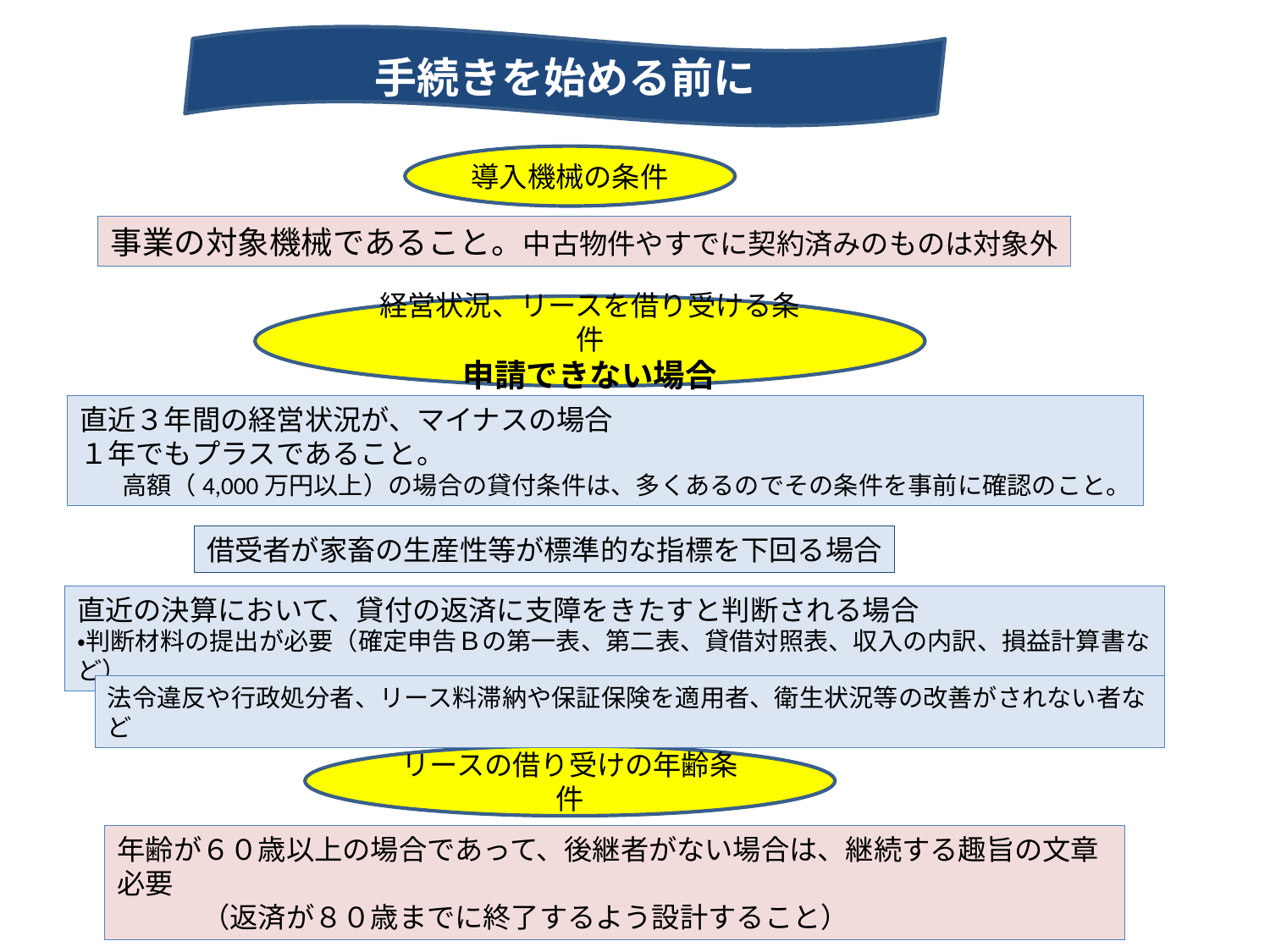

手続きを始める前に
導入機械の条件
事業の対象機械であること。中古物件やすでに契約済みのものは対象外
経営状況、リースを借り受ける条件
申請できない場合
直近３年間の経営状況が、マイナスの場合
１年でもプラスであること。
　　高額（4,000万円以上）の場合の貸付条件は、多くあるのでその条件を事前に確認のこと。
借受者が家畜の生産性等が標準的な指標を下回る場合
直近の決算において、貸付の返済に支障をきたすと判断される場合
・判断材料の提出が必要（確定申告Ｂの第一表、第二表、貸借対照表、収入の内訳、損益計算書など）
法令違反や行政処分者、リース料滞納や保証保険を適用者、衛生状況等の改善がされない者など
リースの借り受けの年齢条件
年齢が６０歳以上の場合であって、後継者がない場合は、継続する趣旨の文章必要
　　　（返済が８０歳までに終了するよう設計すること）